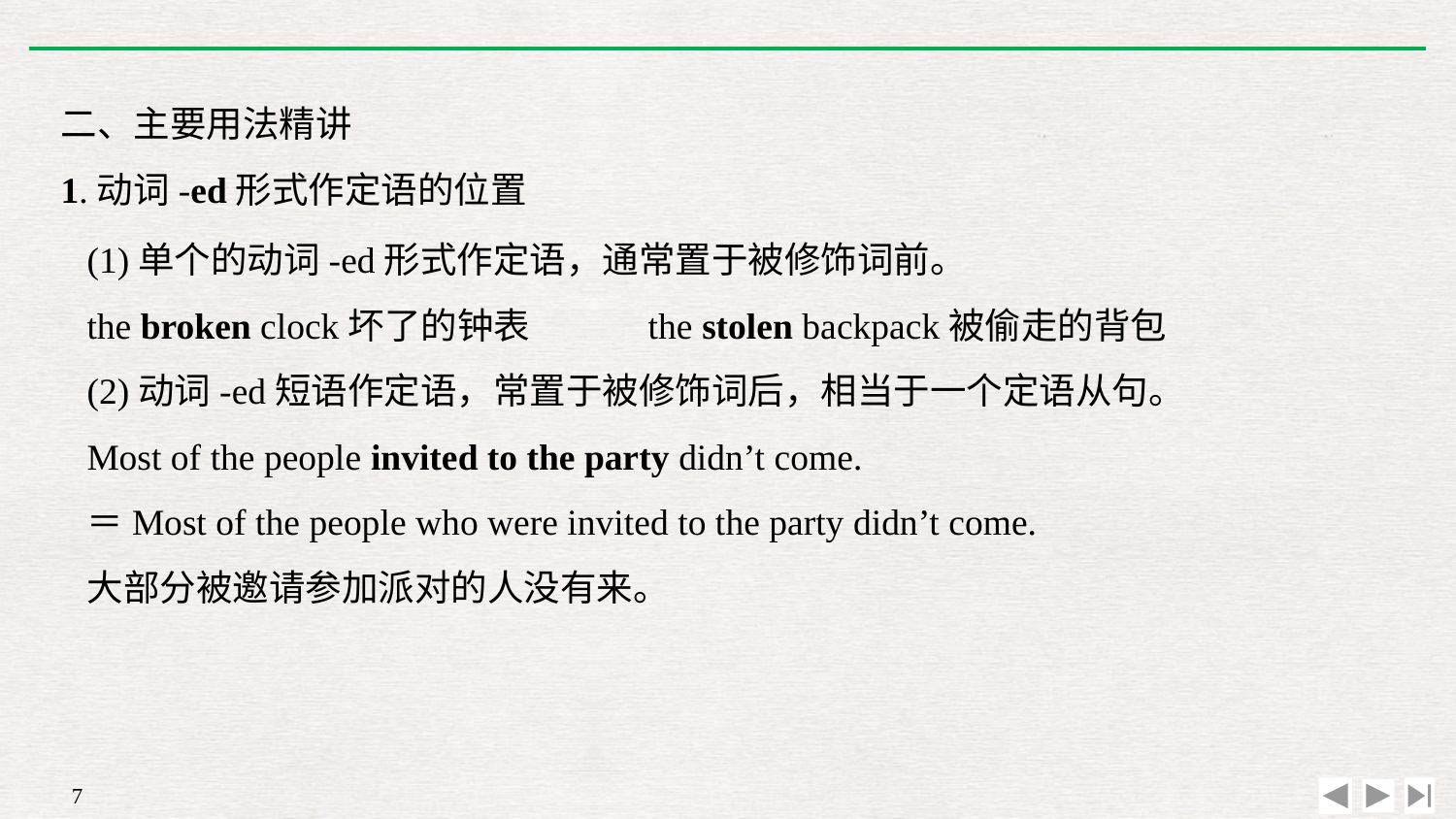

二、主要用法精讲
1.动词-ed形式作定语的位置
(1)单个的动词-ed形式作定语，通常置于被修饰词前。
the broken clock坏了的钟表　　　the stolen backpack被偷走的背包
(2)动词-ed短语作定语，常置于被修饰词后，相当于一个定语从句。
Most of the people invited to the party didn’t come.
＝Most of the people who were invited to the party didn’t come.
大部分被邀请参加派对的人没有来。